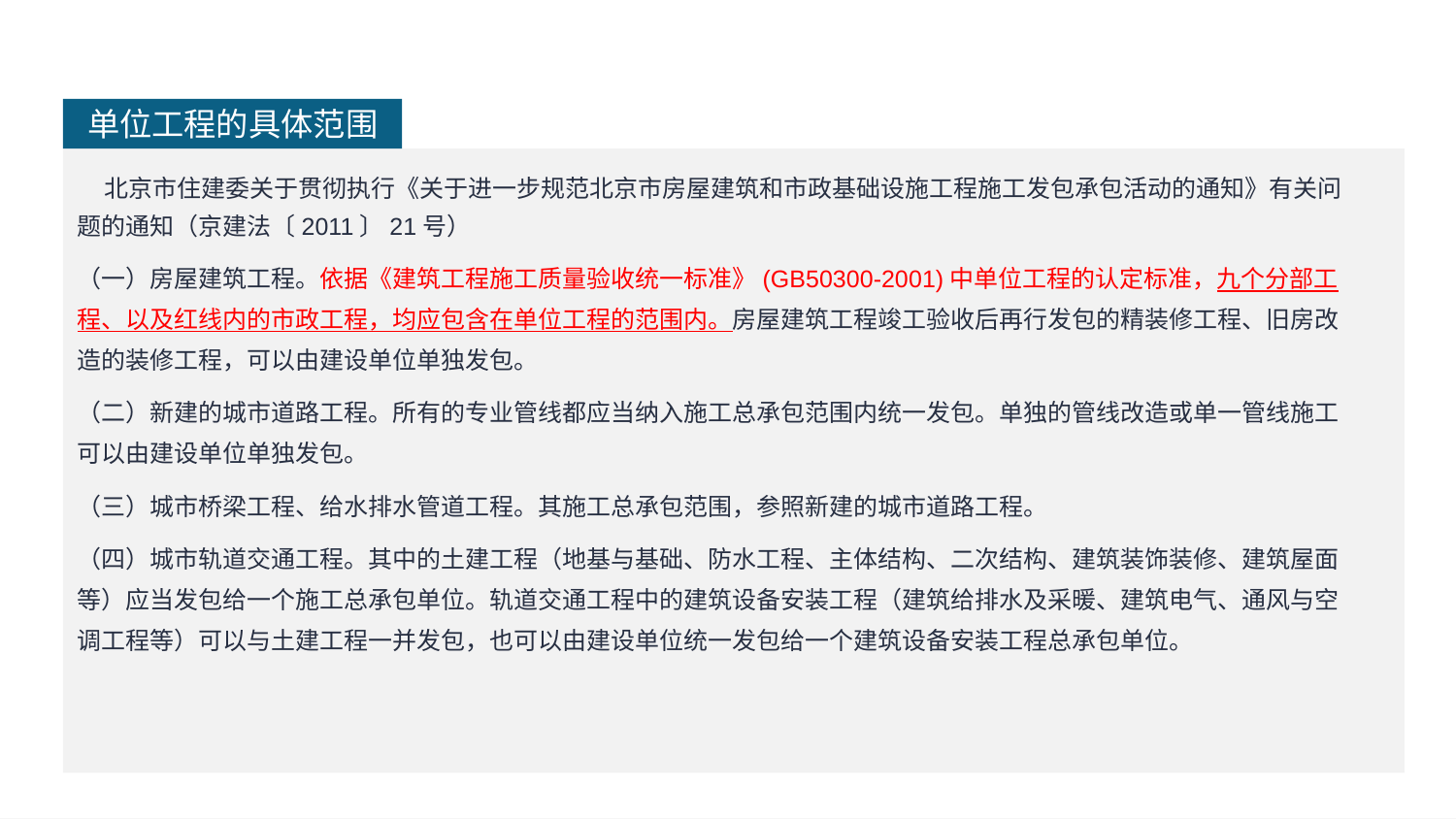

单位工程的具体范围

    北京市住建委关于贯彻执行《关于进一步规范北京市房屋建筑和市政基础设施工程施工发包承包活动的通知》有关问题的通知（京建法〔2011〕21号）
（一）房屋建筑工程。依据《建筑工程施工质量验收统一标准》(GB50300-2001)中单位工程的认定标准，九个分部工程、以及红线内的市政工程，均应包含在单位工程的范围内。房屋建筑工程竣工验收后再行发包的精装修工程、旧房改造的装修工程，可以由建设单位单独发包。
（二）新建的城市道路工程。所有的专业管线都应当纳入施工总承包范围内统一发包。单独的管线改造或单一管线施工可以由建设单位单独发包。
（三）城市桥梁工程、给水排水管道工程。其施工总承包范围，参照新建的城市道路工程。
（四）城市轨道交通工程。其中的土建工程（地基与基础、防水工程、主体结构、二次结构、建筑装饰装修、建筑屋面等）应当发包给一个施工总承包单位。轨道交通工程中的建筑设备安装工程（建筑给排水及采暖、建筑电气、通风与空调工程等）可以与土建工程一并发包，也可以由建设单位统一发包给一个建筑设备安装工程总承包单位。